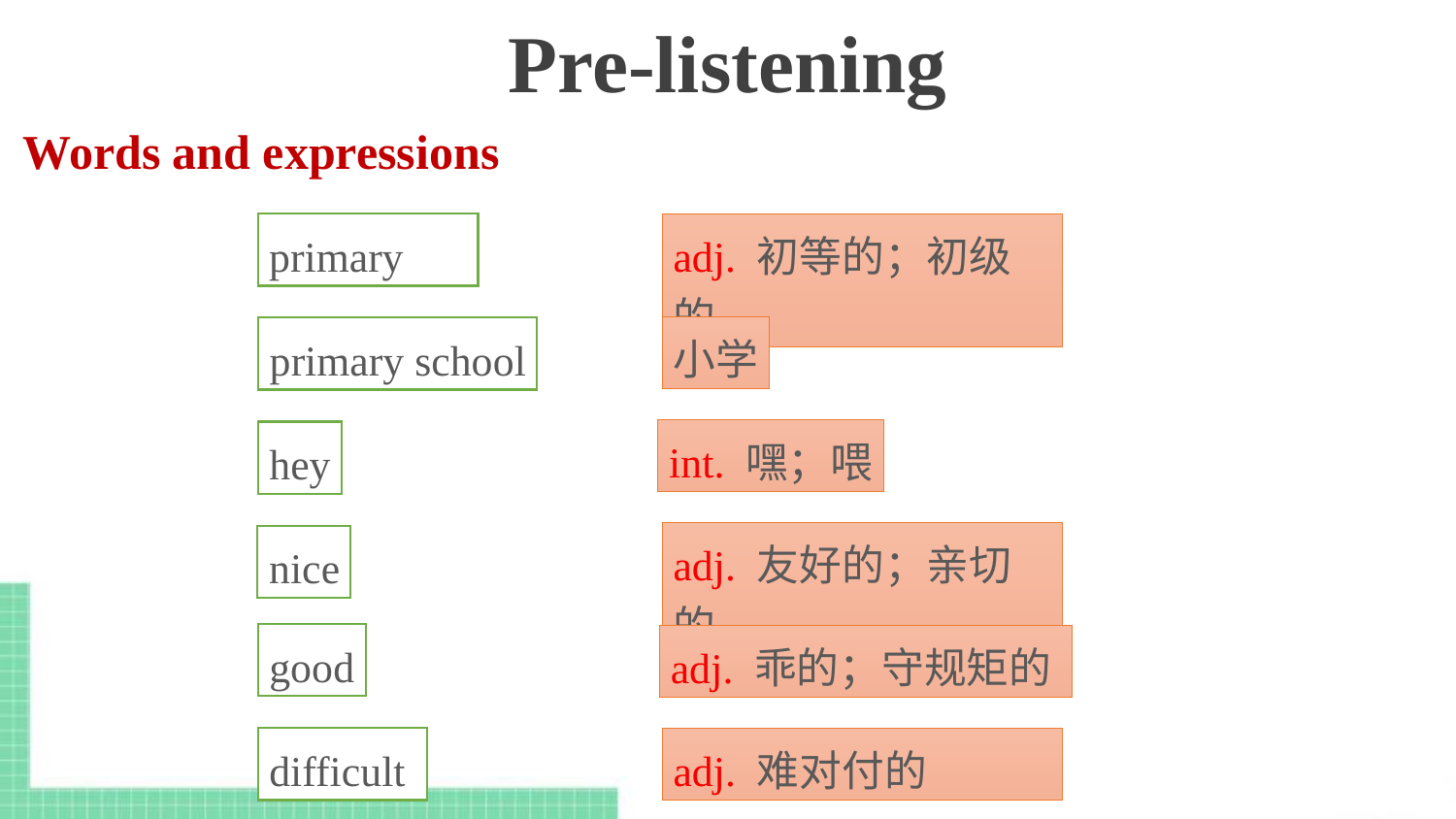

Pre-listening
Words and expressions
primary
adj. 初等的；初级的
小学
primary school
int. 嘿；喂
hey
adj. 友好的；亲切的
nice
good
adj. 乖的；守规矩的
adj. 难对付的
difficult